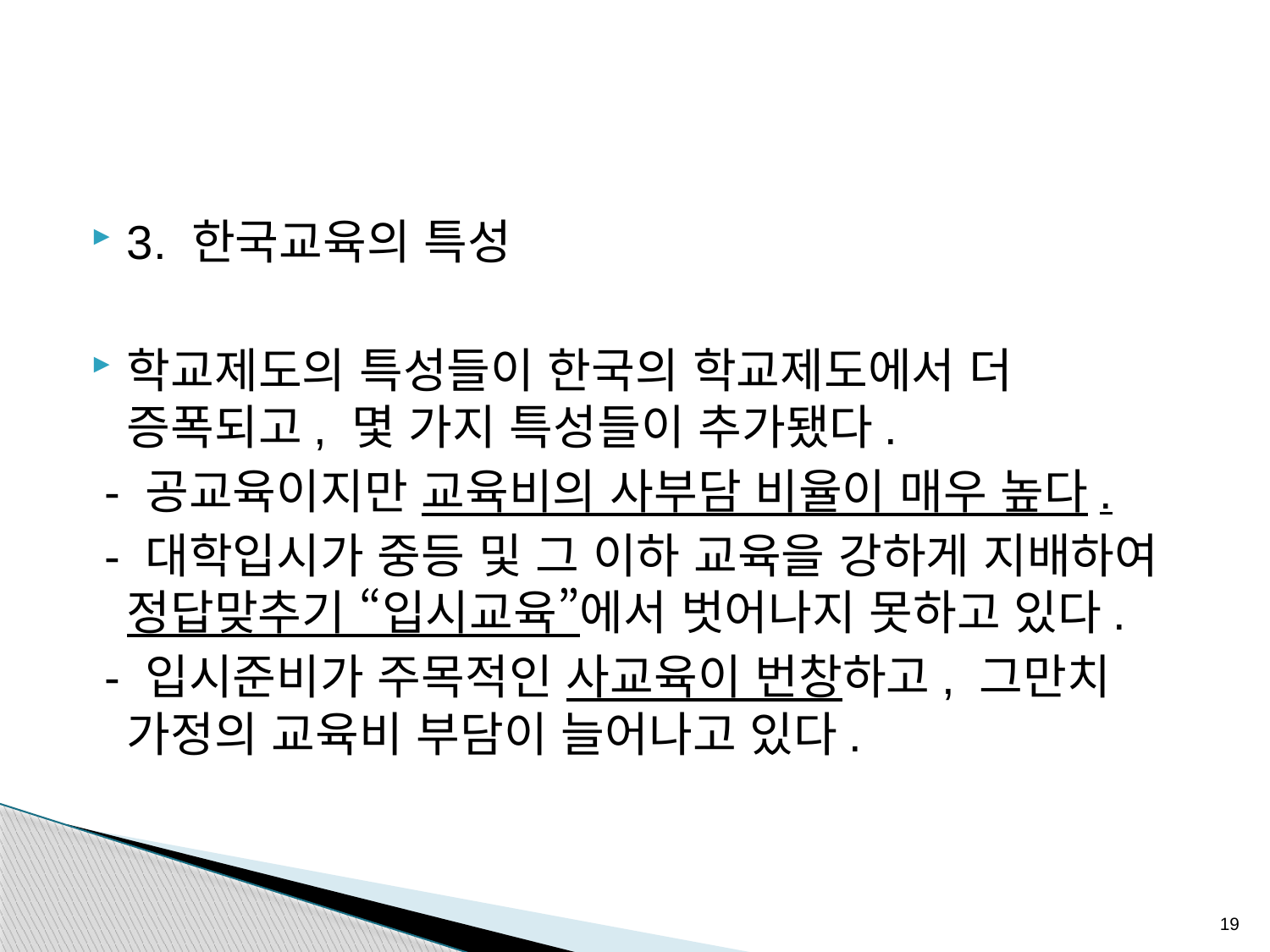

#
3. 한국교육의 특성

학교제도의 특성들이 한국의 학교제도에서 더 증폭되고, 몇 가지 특성들이 추가됐다.
 - 공교육이지만 교육비의 사부담 비율이 매우 높다.
 - 대학입시가 중등 및 그 이하 교육을 강하게 지배하여 정답맞추기 “입시교육”에서 벗어나지 못하고 있다.
 - 입시준비가 주목적인 사교육이 번창하고, 그만치 가정의 교육비 부담이 늘어나고 있다.
19